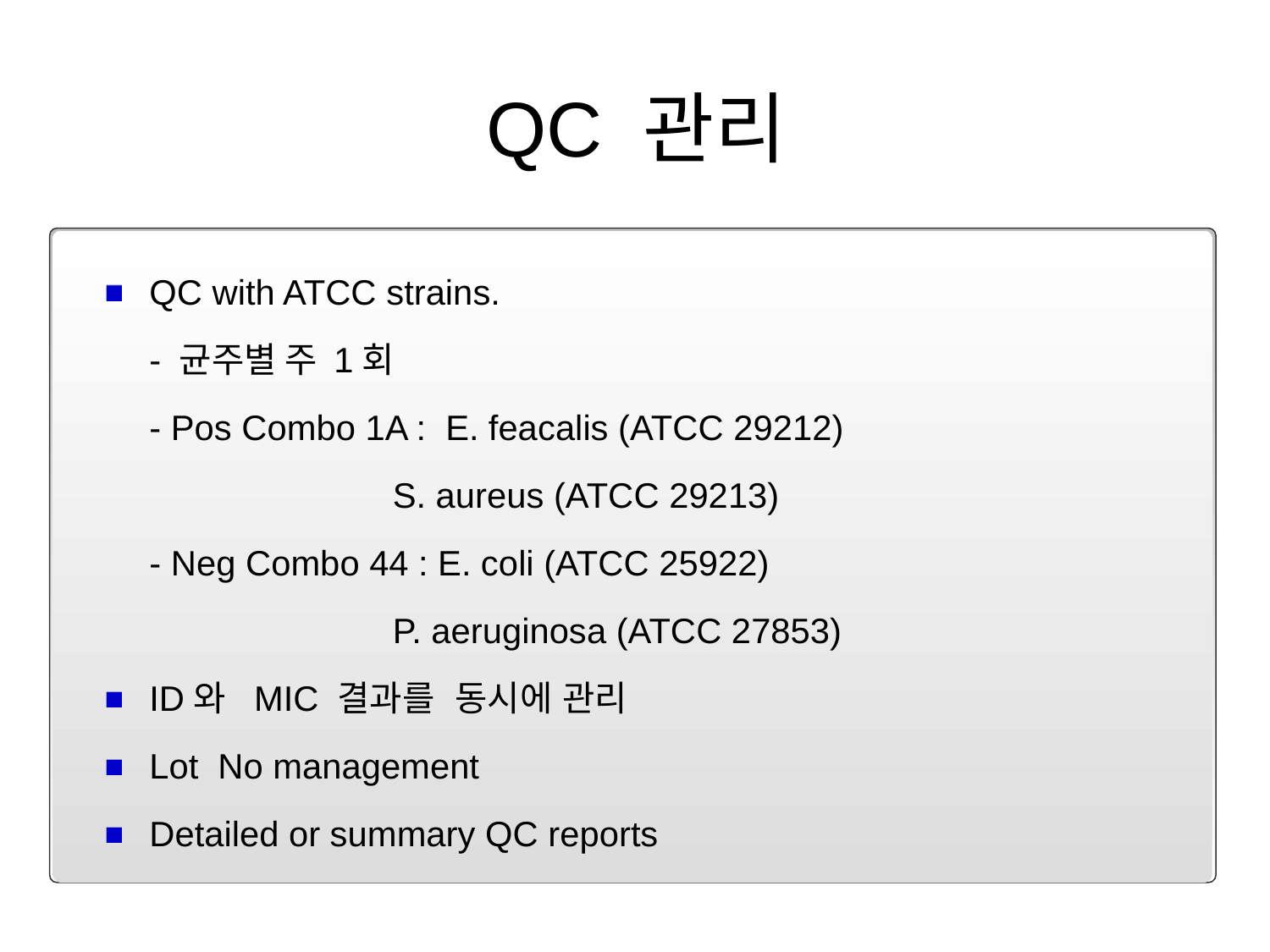

# QC 관리

QC with ATCC strains.
- 균주별 주 1회
- Pos Combo 1A :  E. feacalis (ATCC 29212)
                         S. aureus (ATCC 29213)
- Neg Combo 44 : E. coli (ATCC 25922)
                         P. aeruginosa (ATCC 27853)
ID와  MIC 결과를  동시에 관리
Lot  No management
Detailed or summary QC reports